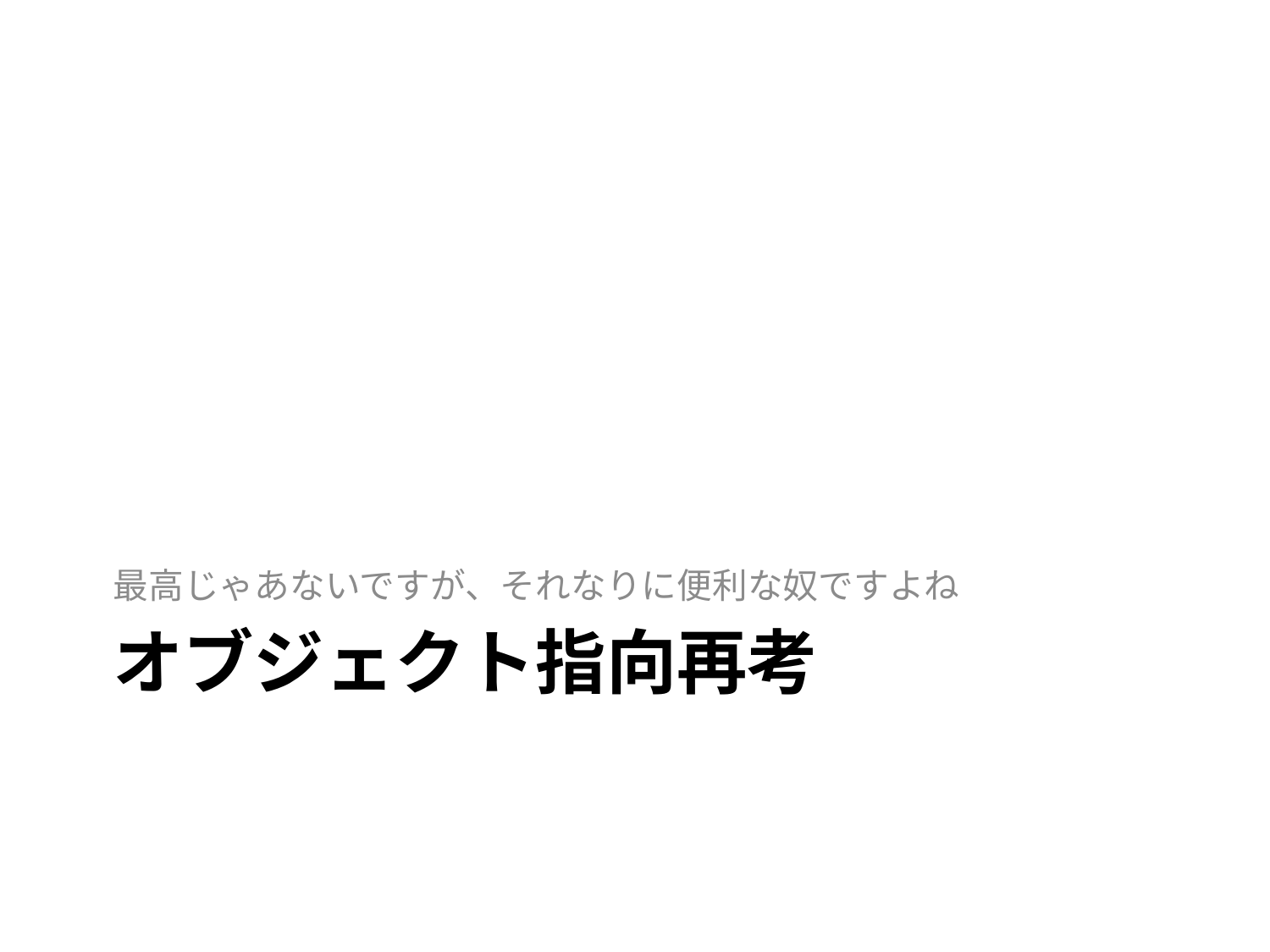

最高じゃあないですが、それなりに便利な奴ですよね
# オブジェクト指向再考